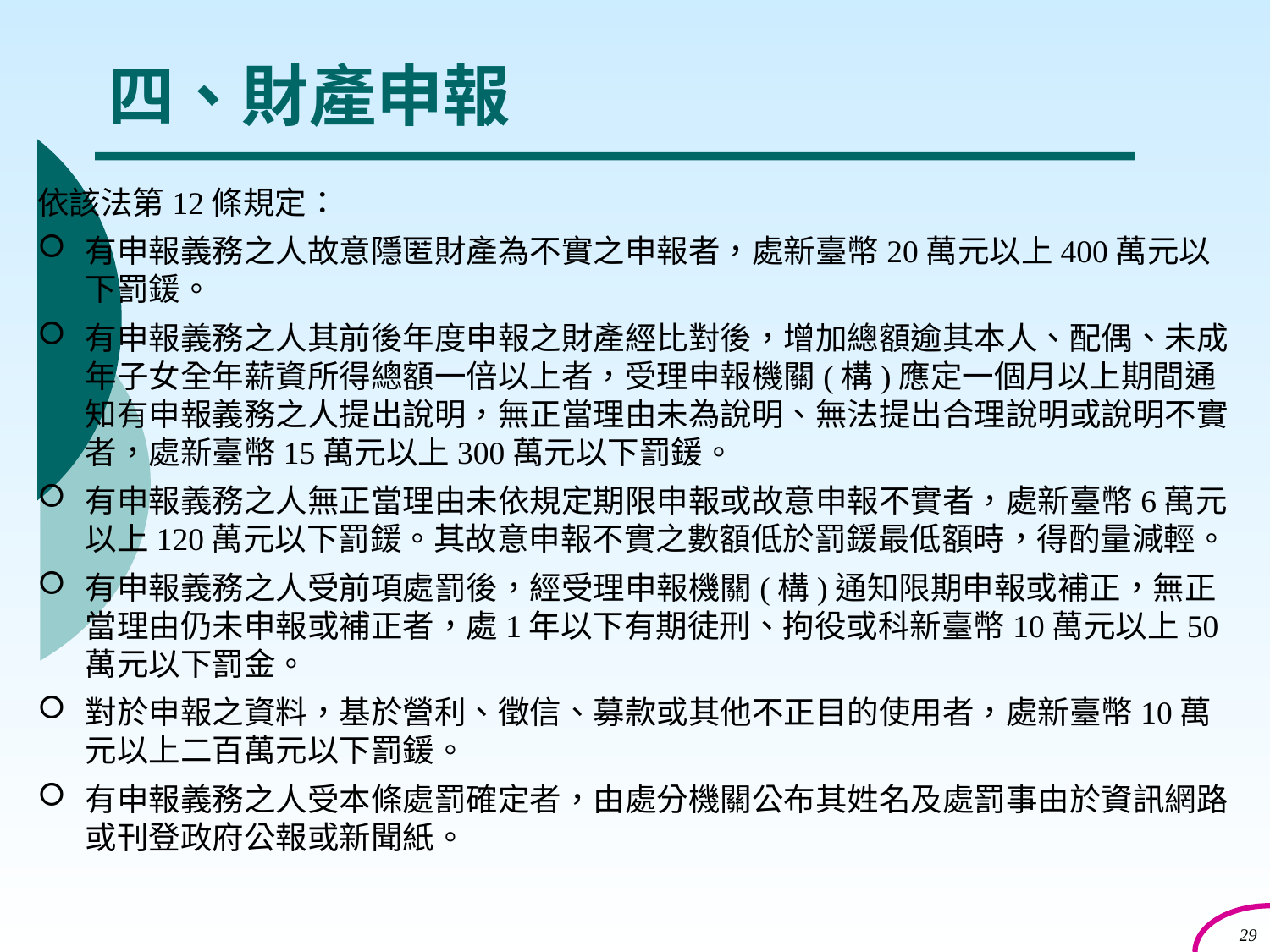

# 四、財產申報
依該法第12條規定：
有申報義務之人故意隱匿財產為不實之申報者，處新臺幣20萬元以上400萬元以下罰鍰。
有申報義務之人其前後年度申報之財產經比對後，增加總額逾其本人、配偶、未成年子女全年薪資所得總額一倍以上者，受理申報機關(構)應定一個月以上期間通知有申報義務之人提出說明，無正當理由未為說明、無法提出合理說明或說明不實者，處新臺幣15萬元以上300萬元以下罰鍰。
有申報義務之人無正當理由未依規定期限申報或故意申報不實者，處新臺幣6萬元以上120萬元以下罰鍰。其故意申報不實之數額低於罰鍰最低額時，得酌量減輕。
有申報義務之人受前項處罰後，經受理申報機關(構)通知限期申報或補正，無正當理由仍未申報或補正者，處1年以下有期徒刑、拘役或科新臺幣10萬元以上50萬元以下罰金。
對於申報之資料，基於營利、徵信、募款或其他不正目的使用者，處新臺幣10萬元以上二百萬元以下罰鍰。
有申報義務之人受本條處罰確定者，由處分機關公布其姓名及處罰事由於資訊網路或刊登政府公報或新聞紙。
29